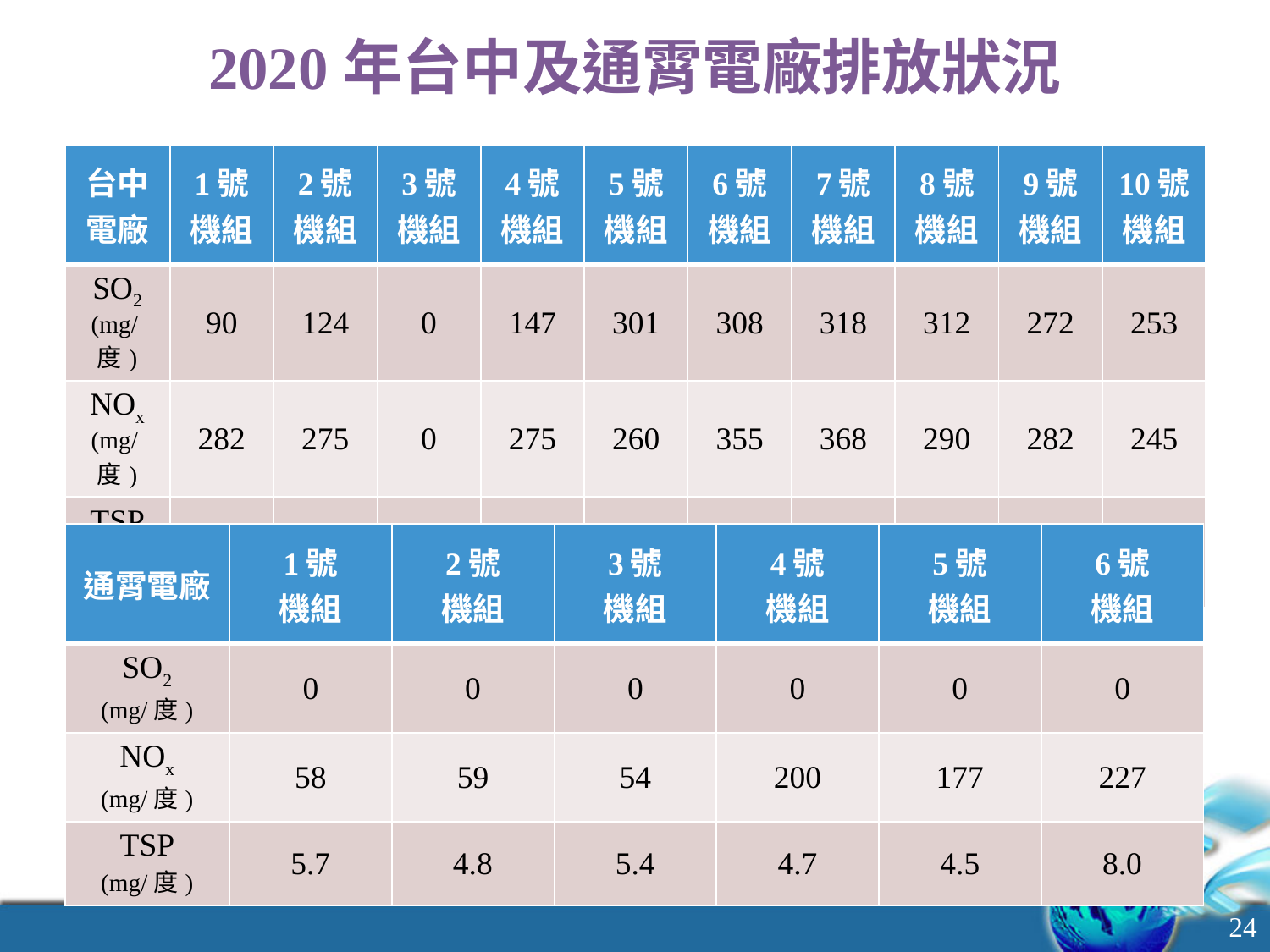

2020年台中及通霄電廠排放狀況
| 台中電廠 | 1號 機組 | 2號 機組 | 3號 機組 | 4號 機組 | 5號 機組 | 6號 機組 | 7號 機組 | 8號 機組 | 9號 機組 | 10號 機組 |
| --- | --- | --- | --- | --- | --- | --- | --- | --- | --- | --- |
| SO2 (mg/度) | 90 | 124 | 0 | 147 | 301 | 308 | 318 | 312 | 272 | 253 |
| NOx (mg/度) | 282 | 275 | 0 | 275 | 260 | 355 | 368 | 290 | 282 | 245 |
| TSP (mg/度) | 17 | 12 | 0 | 15 | 11 | 12 | 11 | 11 | 6 | 6 |
| 通霄電廠 | 1號 機組 | 2號 機組 | 3號 機組 | 4號 機組 | 5號 機組 | 6號 機組 |
| --- | --- | --- | --- | --- | --- | --- |
| SO2 (mg/度) | 0 | 0 | 0 | 0 | 0 | 0 |
| NOx (mg/度) | 58 | 59 | 54 | 200 | 177 | 227 |
| TSP (mg/度) | 5.7 | 4.8 | 5.4 | 4.7 | 4.5 | 8.0 |
24